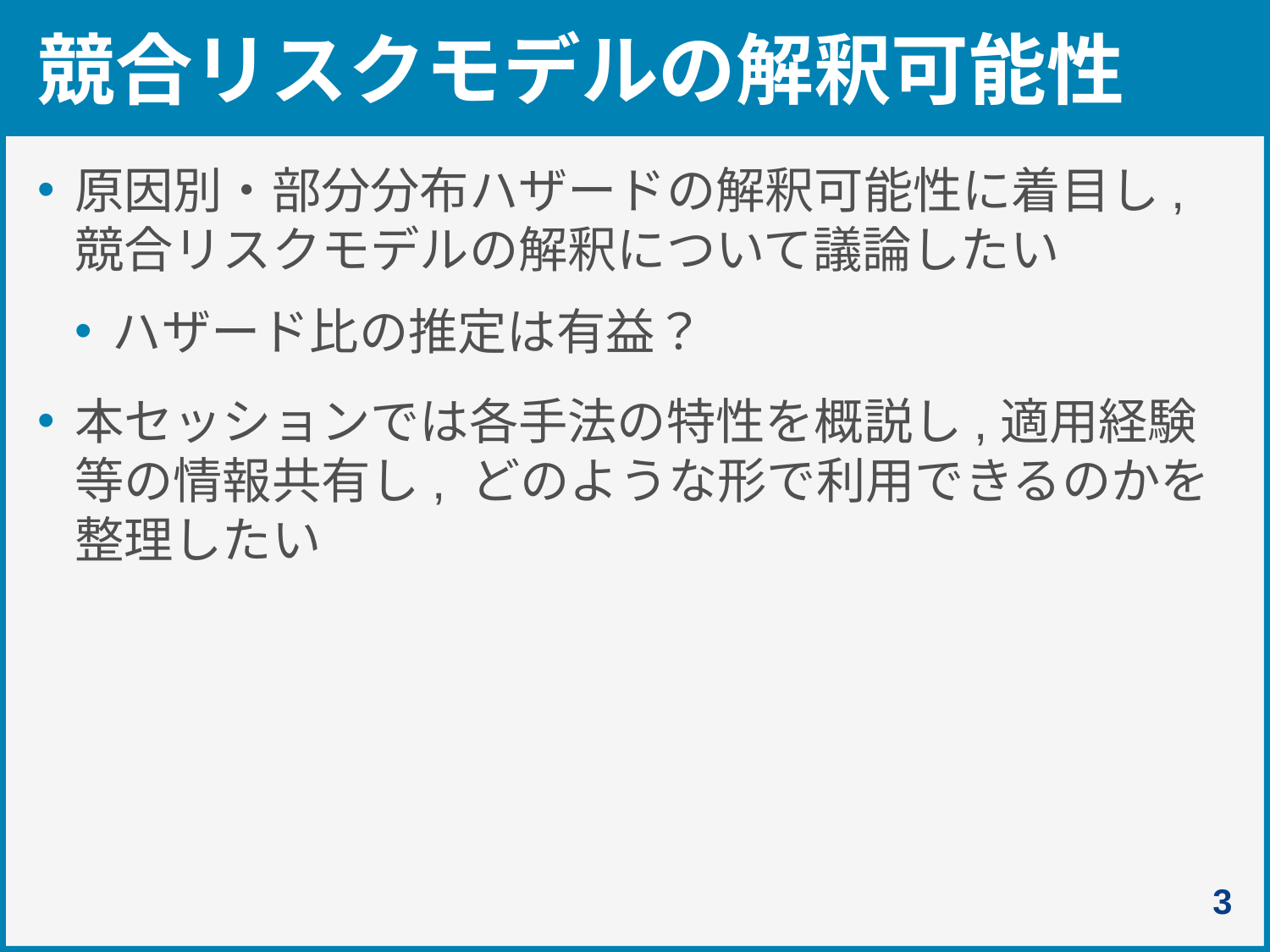

# 競合リスクモデルの解釈可能性
原因別・部分分布ハザードの解釈可能性に着目し, 競合リスクモデルの解釈について議論したい
ハザード比の推定は有益？
本セッションでは各手法の特性を概説し,適用経験等の情報共有し, どのような形で利用できるのかを整理したい
3